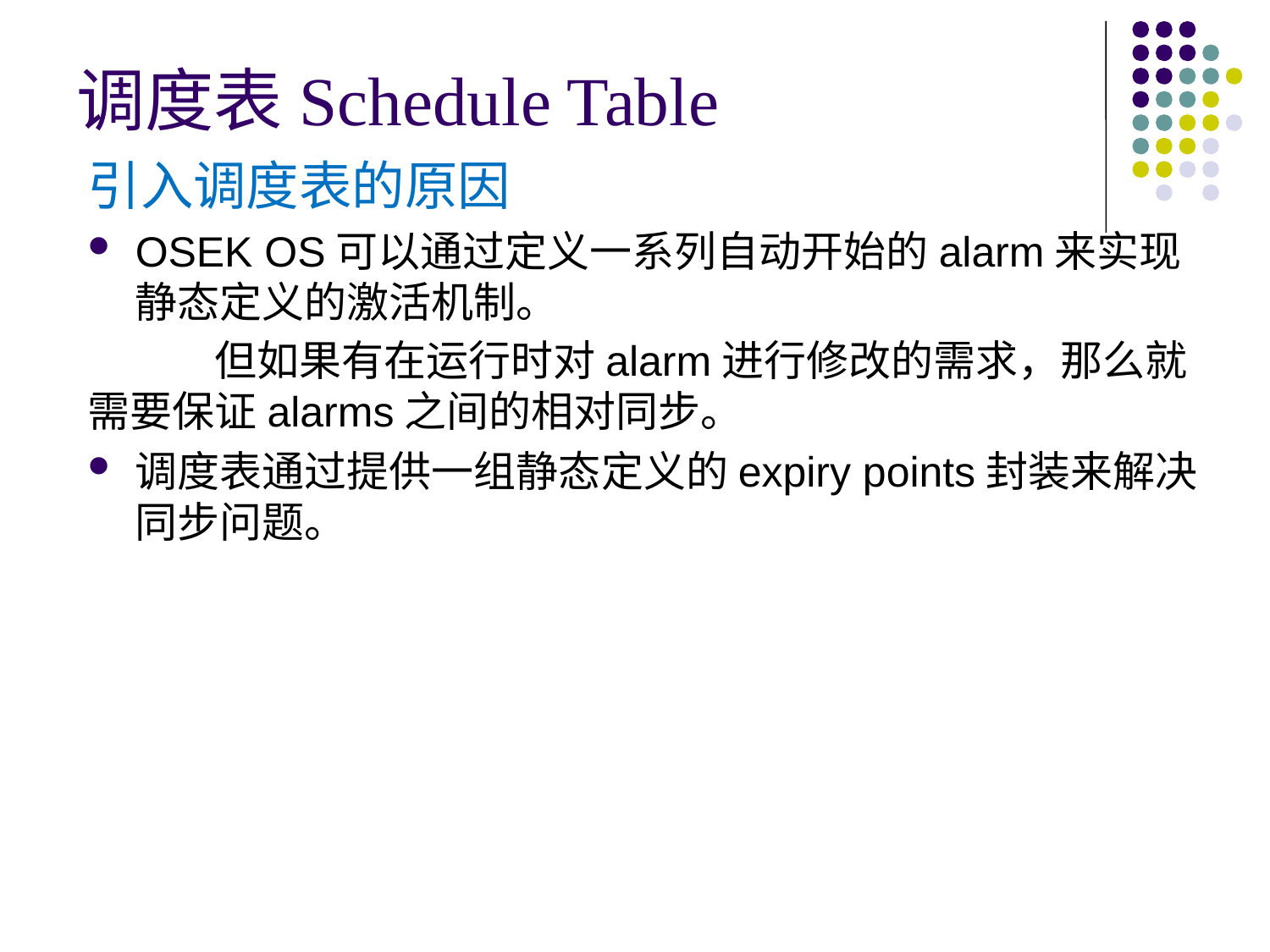

# 调度表Schedule Table
引入调度表的原因
OSEK OS可以通过定义一系列自动开始的alarm来实现静态定义的激活机制。
	但如果有在运行时对alarm进行修改的需求，那么就需要保证alarms之间的相对同步。
调度表通过提供一组静态定义的expiry points封装来解决同步问题。